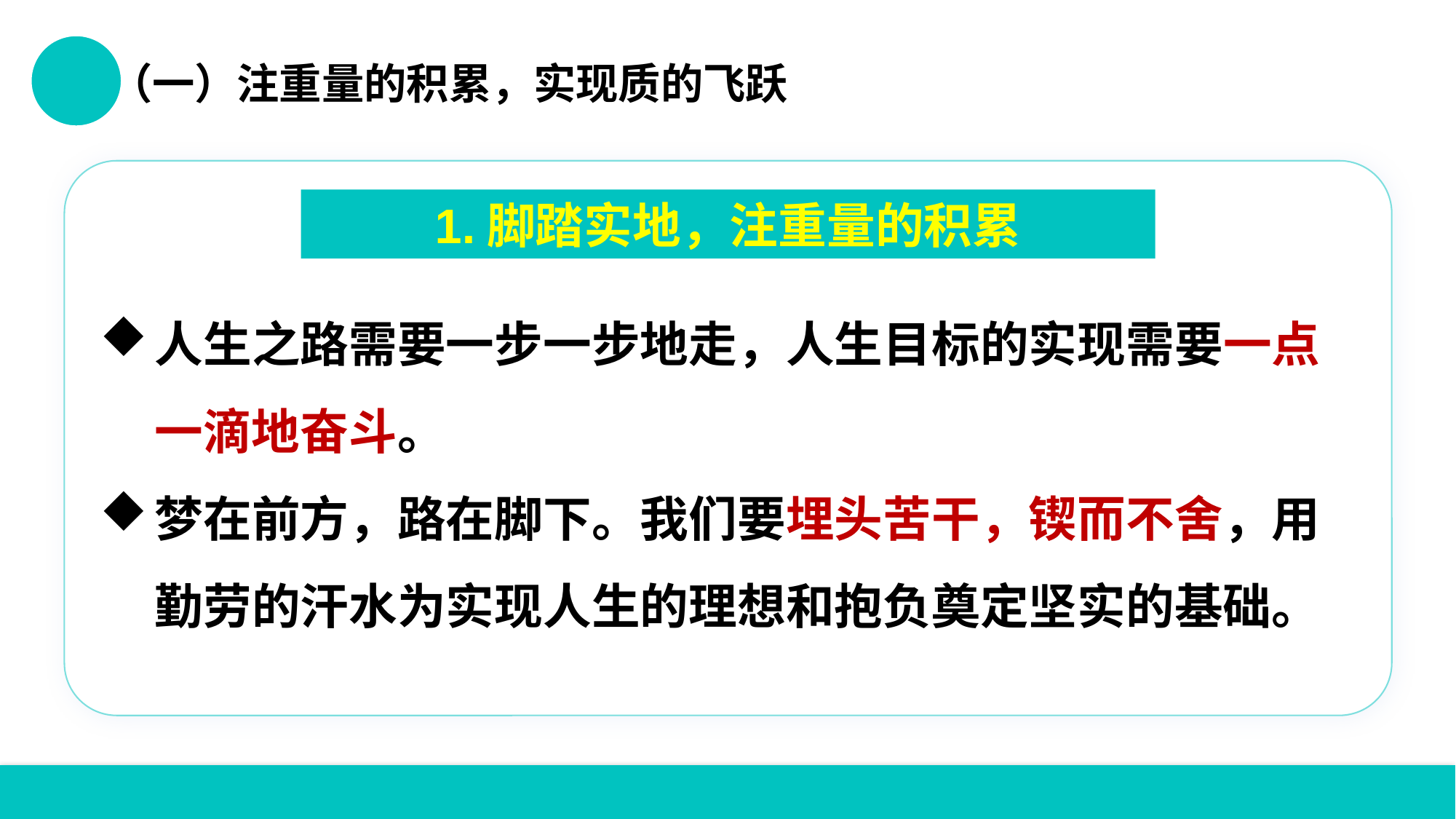

聿见思政统编新教材教学网 www.yjsz2020.cn 原创作品

（一）注重量的积累，实现质的飞跃

1.脚踏实地，注重量的积累
人生之路需要一步一步地走，人生目标的实现需要一点一滴地奋斗。
梦在前方，路在脚下。我们要埋头苦干，锲而不舍，用勤劳的汗水为实现人生的理想和抱负奠定坚实的基础。